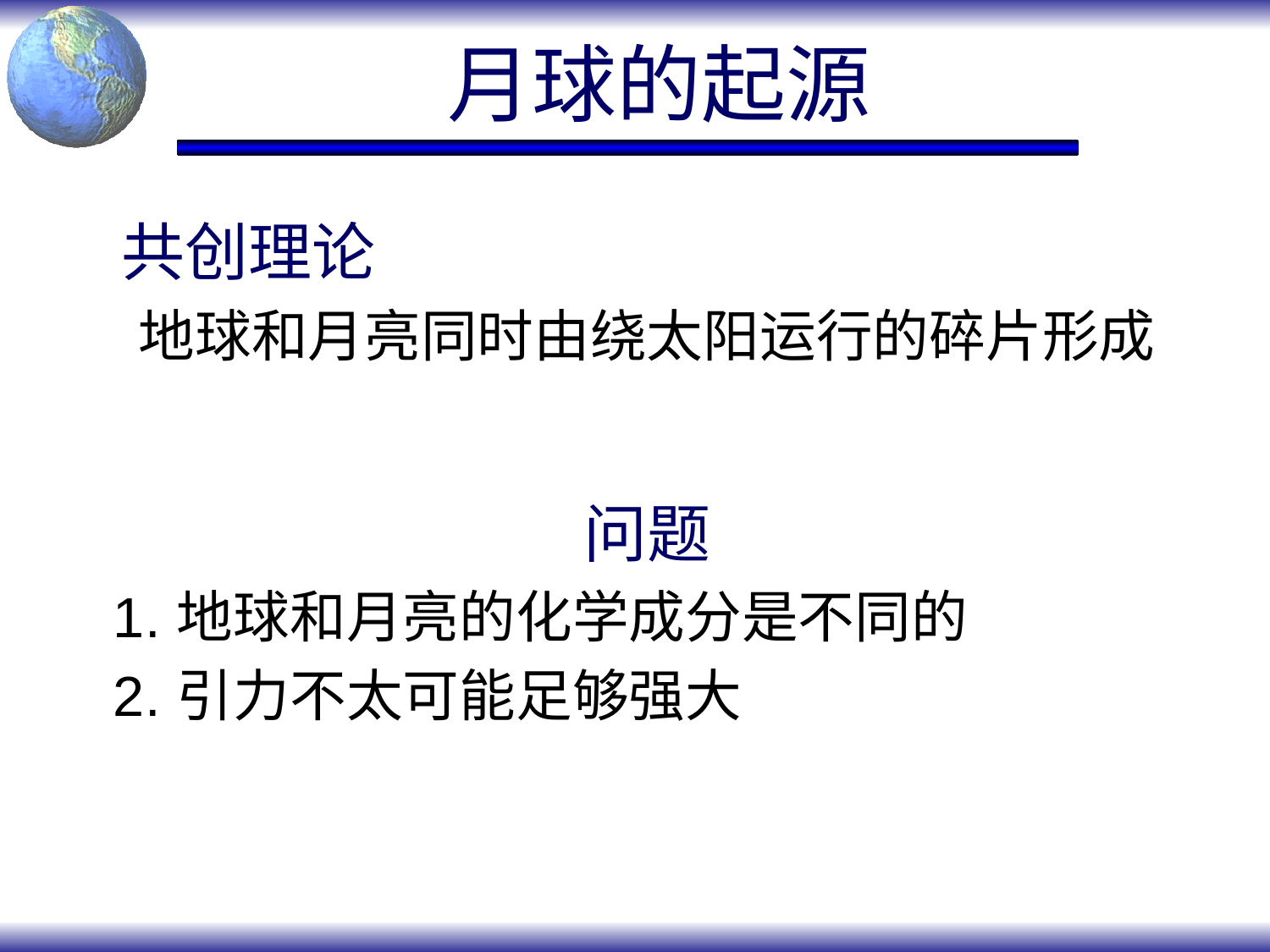

# 月球的起源
共创理论
地球和月亮同时由绕太阳运行的碎片形成
问题
地球和月亮的化学成分是不同的
引力不太可能足够强大